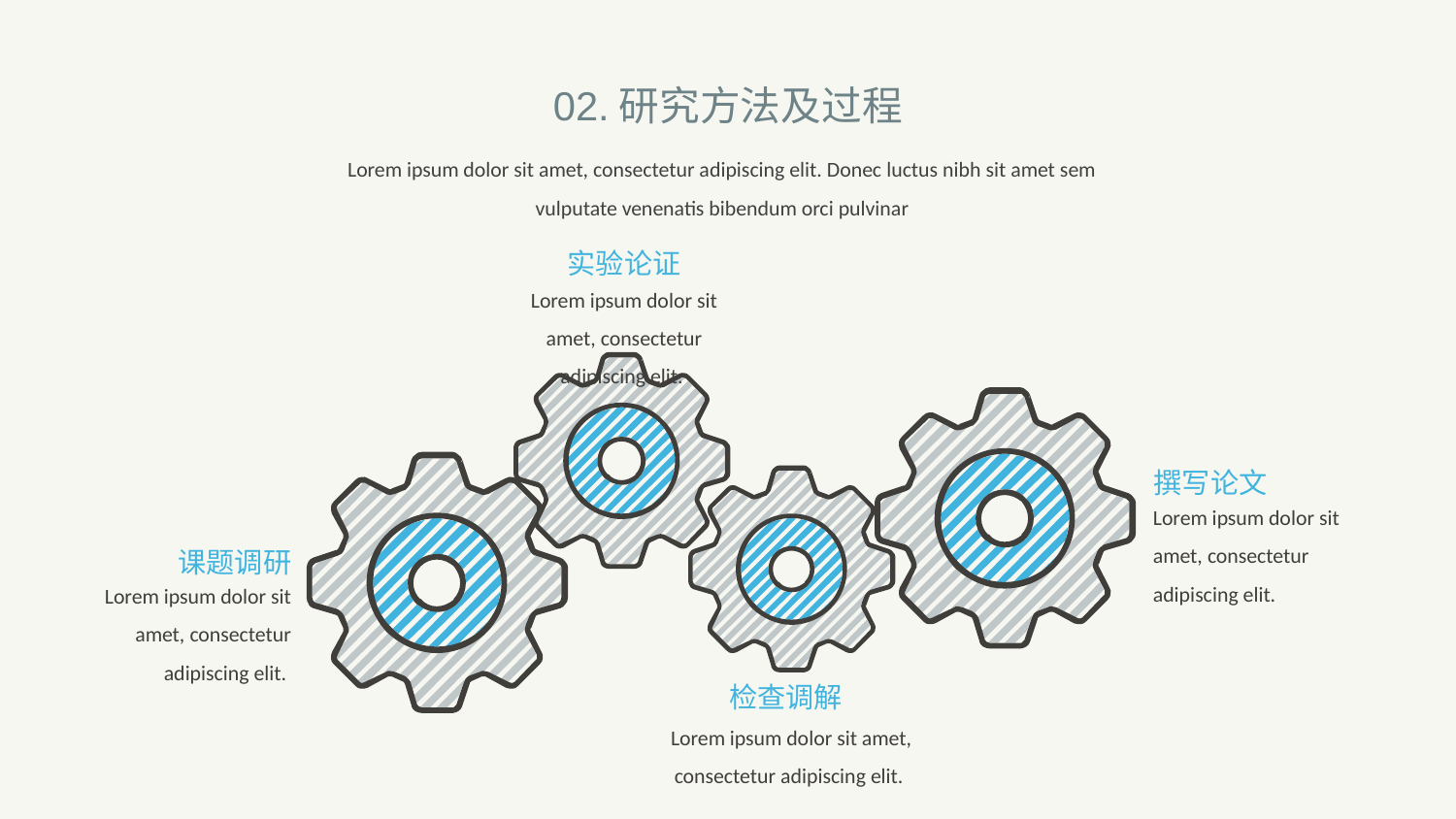

02.研究方法及过程
Lorem ipsum dolor sit amet, consectetur adipiscing elit. Donec luctus nibh sit amet sem vulputate venenatis bibendum orci pulvinar
实验论证
Lorem ipsum dolor sit amet, consectetur adipiscing elit.

撰写论文

Lorem ipsum dolor sit amet, consectetur adipiscing elit.
课题调研
Lorem ipsum dolor sit amet, consectetur adipiscing elit.
检查调解
Lorem ipsum dolor sit amet, consectetur adipiscing elit.